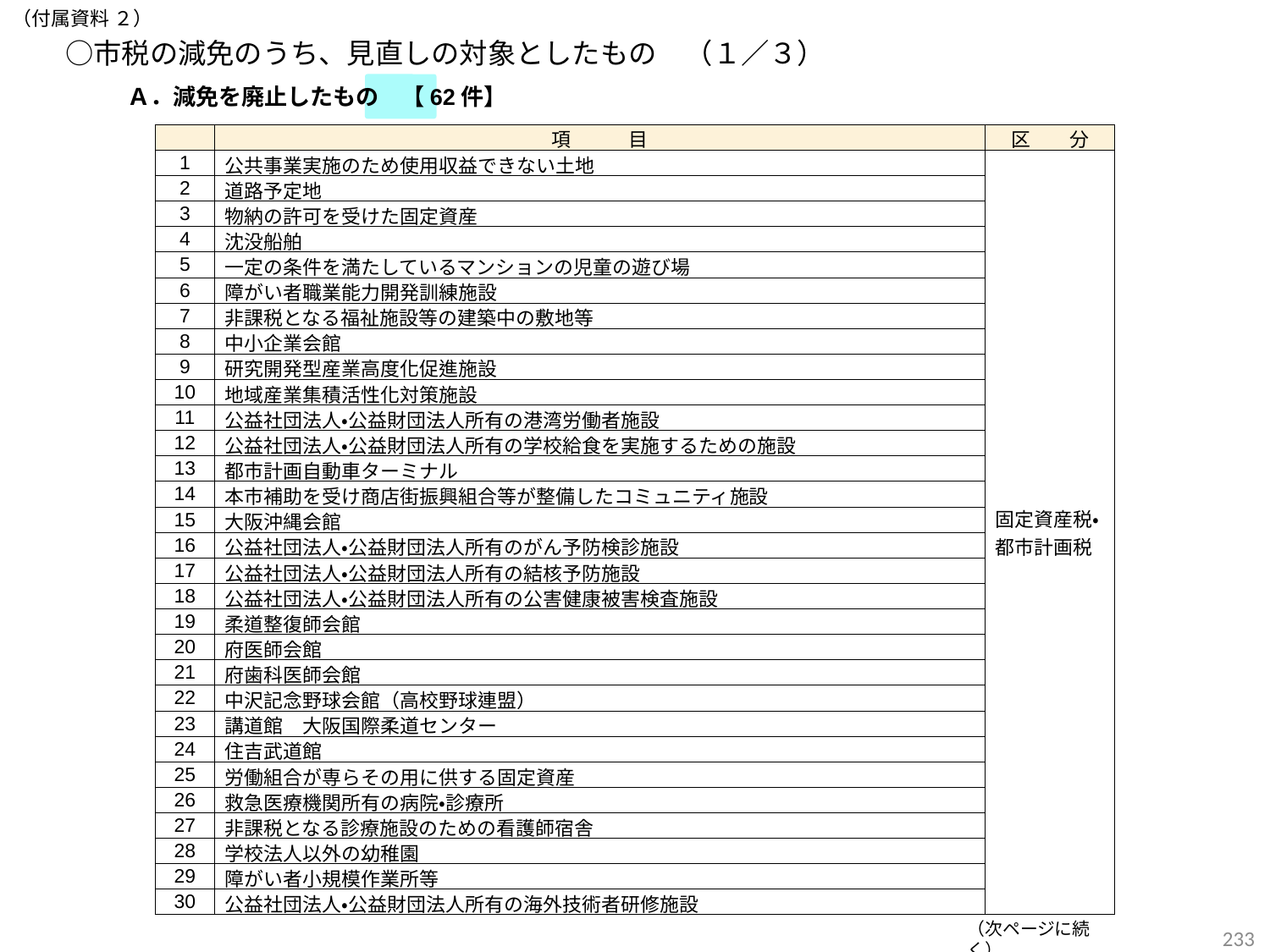

（付属資料 ２）
　○市税の減免のうち、見直しの対象としたもの　（１／３）

Ａ．減免を廃止したもの　【62件】
|  | 項　　　目 | 区　　分 |
| --- | --- | --- |
| 1 | 公共事業実施のため使用収益できない土地 | 固定資産税・都市計画税 |
| 2 | 道路予定地 |  |
| 3 | 物納の許可を受けた固定資産 |  |
| 4 | 沈没船舶 |  |
| 5 | 一定の条件を満たしているマンションの児童の遊び場 |  |
| 6 | 障がい者職業能力開発訓練施設 |  |
| 7 | 非課税となる福祉施設等の建築中の敷地等 |  |
| 8 | 中小企業会館 |  |
| 9 | 研究開発型産業高度化促進施設 |  |
| 10 | 地域産業集積活性化対策施設 |  |
| 11 | 公益社団法人・公益財団法人所有の港湾労働者施設 |  |
| 12 | 公益社団法人・公益財団法人所有の学校給食を実施するための施設 |  |
| 13 | 都市計画自動車ターミナル |  |
| 14 | 本市補助を受け商店街振興組合等が整備したコミュニティ施設 |  |
| 15 | 大阪沖縄会館 |  |
| 16 | 公益社団法人・公益財団法人所有のがん予防検診施設 |  |
| 17 | 公益社団法人・公益財団法人所有の結核予防施設 |  |
| 18 | 公益社団法人・公益財団法人所有の公害健康被害検査施設 |  |
| 19 | 柔道整復師会館 |  |
| 20 | 府医師会館 |  |
| 21 | 府歯科医師会館 |  |
| 22 | 中沢記念野球会館（高校野球連盟） |  |
| 23 | 講道館　大阪国際柔道センター |  |
| 24 | 住吉武道館 |  |
| 25 | 労働組合が専らその用に供する固定資産 |  |
| 26 | 救急医療機関所有の病院・診療所 |  |
| 27 | 非課税となる診療施設のための看護師宿舎 |  |
| 28 | 学校法人以外の幼稚園 |  |
| 29 | 障がい者小規模作業所等 |  |
| 30 | 公益社団法人・公益財団法人所有の海外技術者研修施設 |  |
（次ページに続く）
233